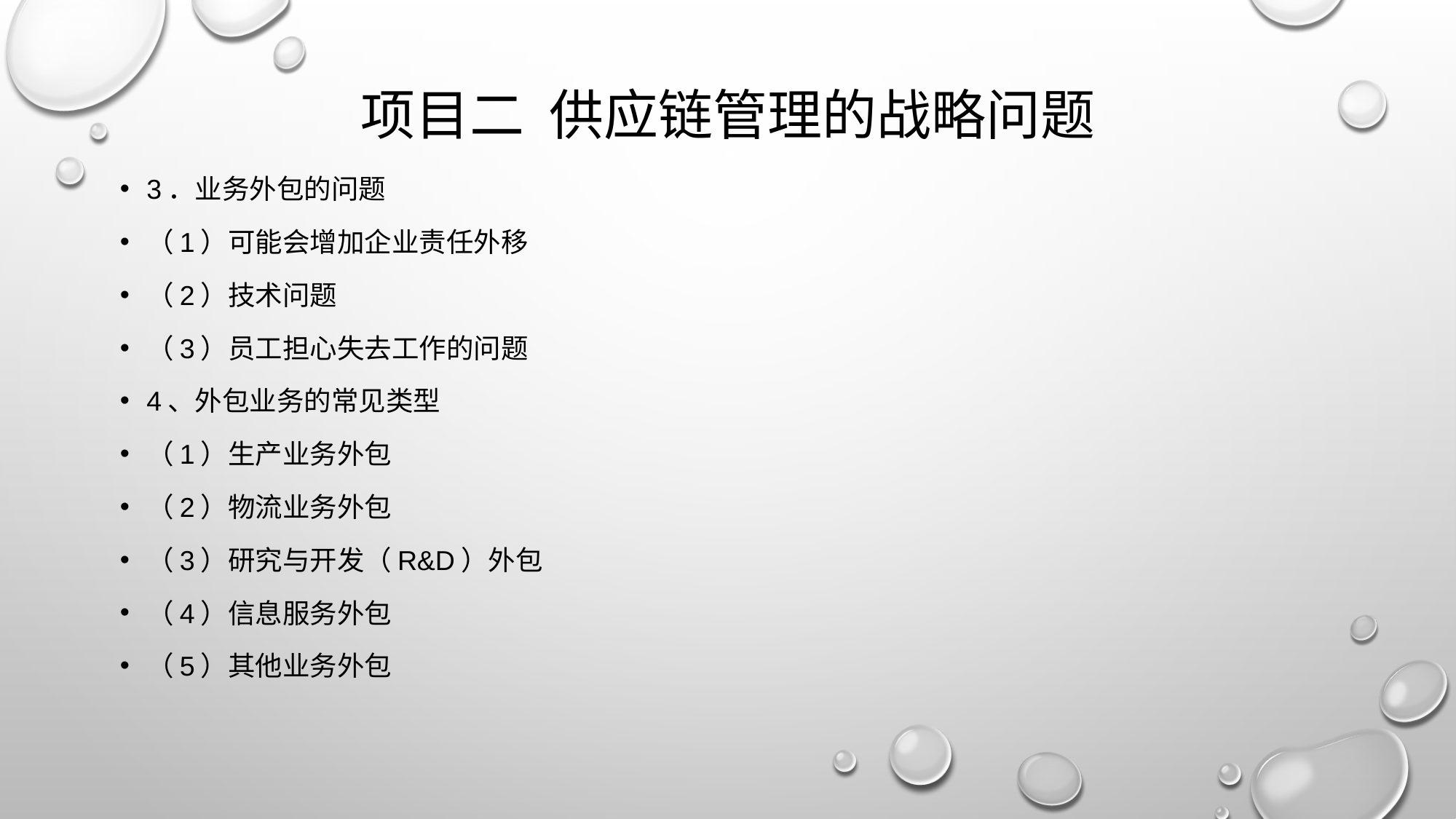

# 项目二  供应链管理的战略问题
3．业务外包的问题
（1）可能会增加企业责任外移
（2）技术问题
（3）员工担心失去工作的问题
4、外包业务的常见类型
（1）生产业务外包
（2）物流业务外包
（3）研究与开发（R&D）外包
（4）信息服务外包
（5）其他业务外包